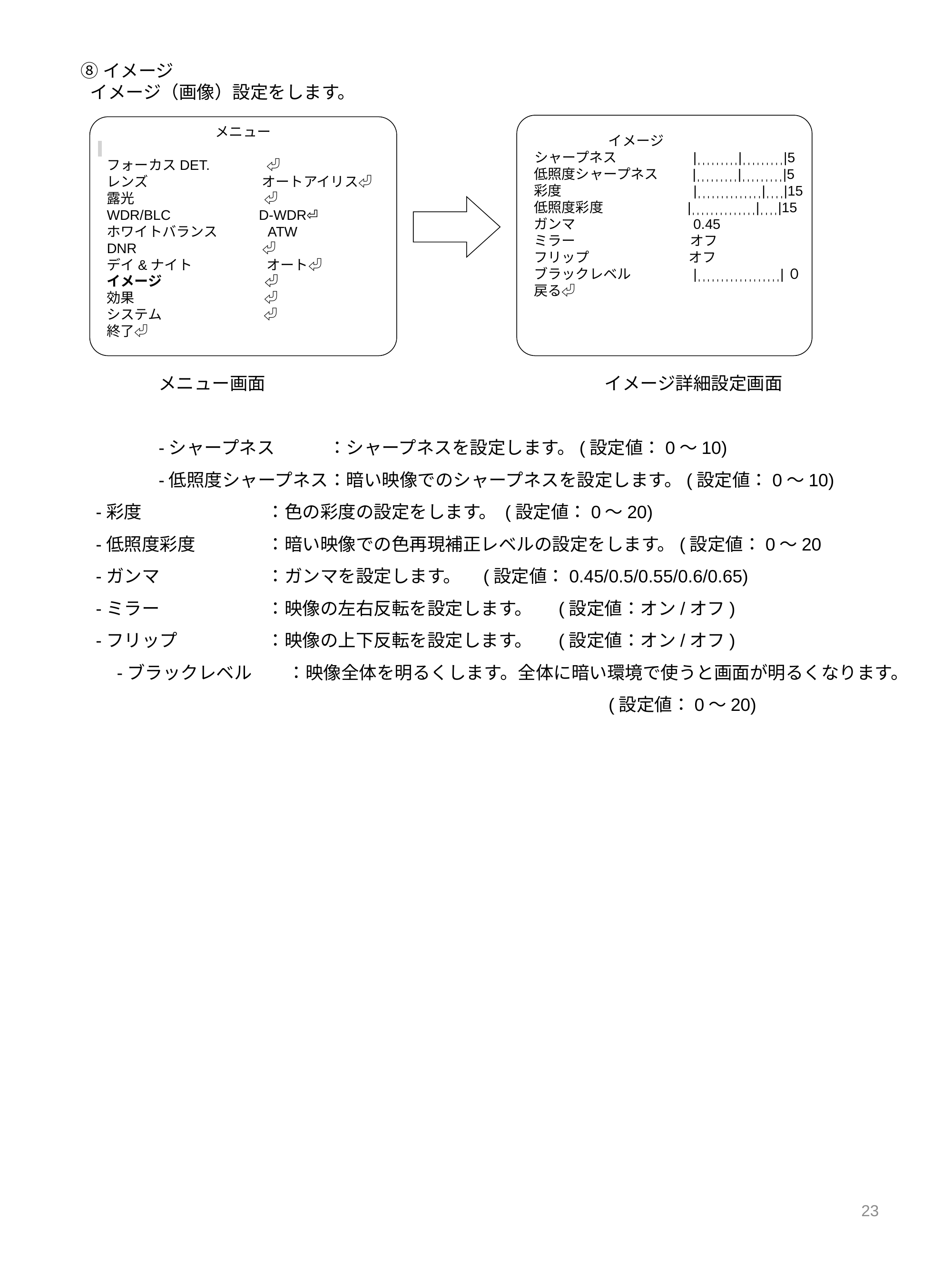

⑧イメージ
イメージ（画像）設定をします。

　　　　　　イメージ
  シャープネス 　　　　　|ˌˌˌˌˌˌˌˌˌ|ˌˌˌˌˌˌˌˌˌ|5
低照度シャープネス 　　|ˌˌˌˌˌˌˌˌˌ|ˌˌˌˌˌˌˌˌˌ|5
彩度　　　　 　　　　　|ˌˌˌˌˌˌˌˌˌˌˌˌˌˌ|ˌˌˌˌ|15
低照度彩度     　　　　   |ˌˌˌˌˌˌˌˌˌˌˌˌˌˌ|ˌˌˌˌ|15
ガンマ　　　　　　　　 0.45
ミラー　　　　 　　　　オフ
フリップ　　　　　　     オフ
ブラックレベル　　 　　|ˌˌˌˌˌˌˌˌˌˌˌˌˌˌˌˌˌˌ|０
戻る⏎

メニュー

フォーカスDET. 　　       ⏎
レンズ　　　　　　　     オートアイリス⏎
露光　　　　　　　　      ⏎
WDR/BLC   　　         　D-WDR⏎
ホワイトバランス　      　ATW
DNR　　　　　　　        ⏎
デイ&ナイト　　　     　 オート⏎
イメージ　　　　　      　⏎
効果　　　　　　　　      ⏎
システム　　　　　      　⏎
終了⏎

メニュー画面　　　　　　　　　　　　　　　　　　　イメージ詳細設定画面

-シャープネス　　　：シャープネスを設定します。(設定値：0～10)
-低照度シャープネス：暗い映像でのシャープネスを設定します。(設定値：0～10)
-彩度　　　　　　　：色の彩度の設定をします。 (設定値：0～20)
-低照度彩度　　　　：暗い映像での色再現補正レベルの設定をします。(設定値：0～20
-ガンマ　　　　　　：ガンマを設定します。　(設定値：0.45/0.5/0.55/0.6/0.65)
-ミラー　　　　　　：映像の左右反転を設定します。　 (設定値：オン/オフ)
-フリップ　　　　　：映像の上下反転を設定します。　 (設定値：オン/オフ)
-ブラックレベル　　：映像全体を明るくします。全体に暗い環境で使うと画面が明るくなります。
　　　　　　　　　　　                                                                        (設定値：0～20)
23